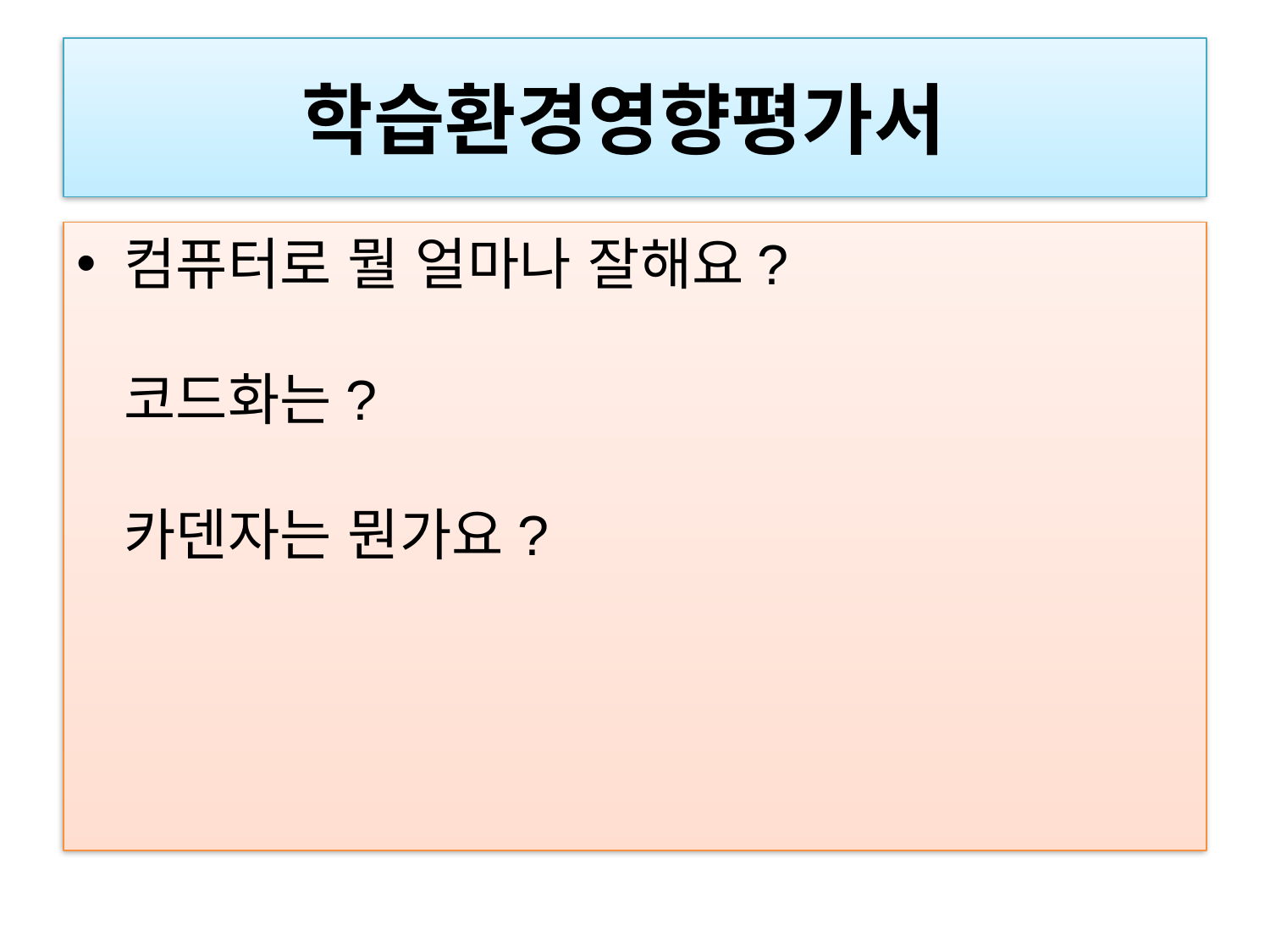

# 학습환경영향평가서
컴퓨터로 뭘 얼마나 잘해요?
코드화는?
카덴자는 뭔가요?